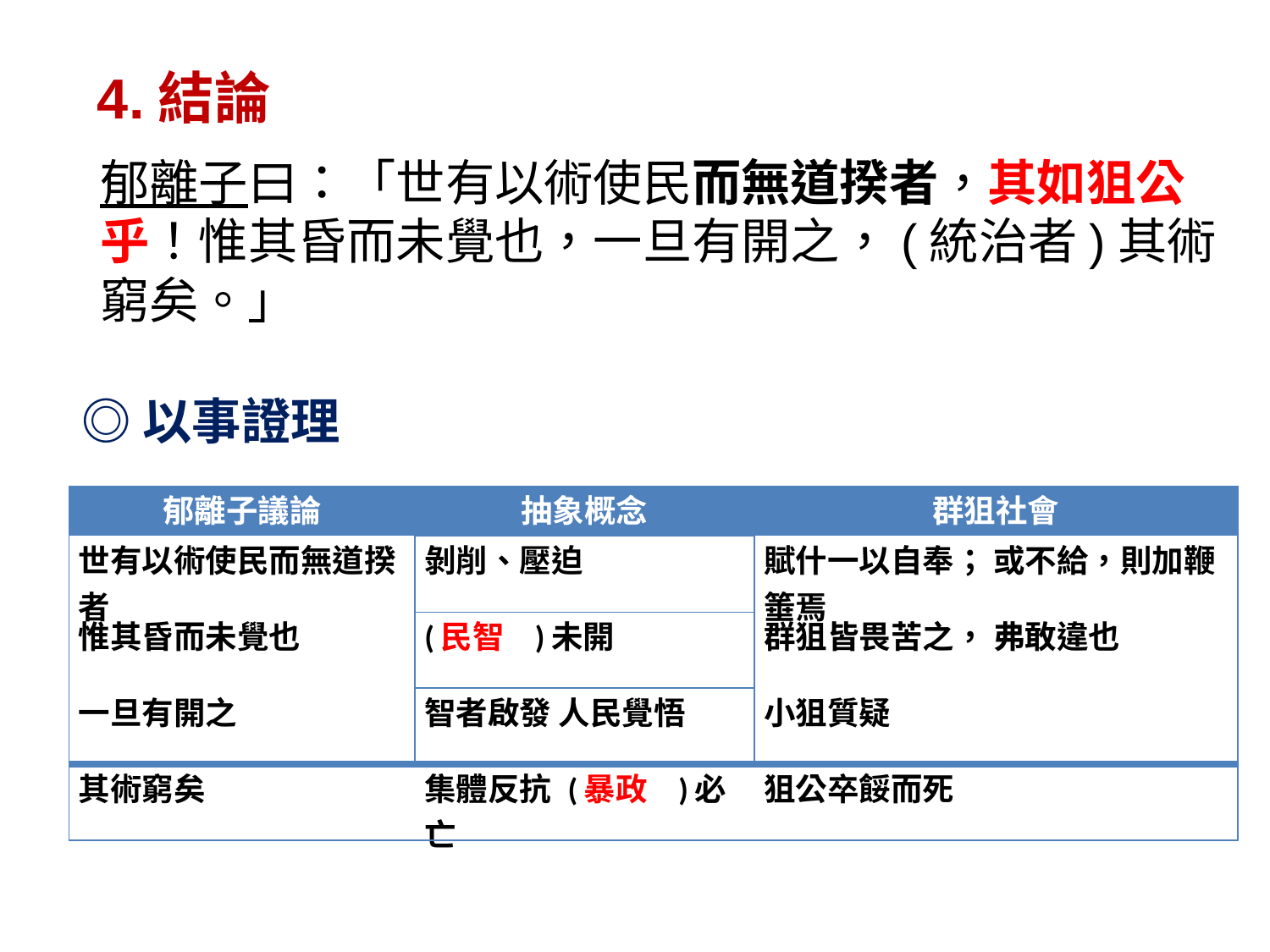

4.結論
郁離子曰：「世有以術使民而無道揆者，其如狙公乎！惟其昏而未覺也，一旦有開之，(統治者)其術窮矣。」

◎以事證理

| 郁離子議論 | 抽象概念 | 群狙社會 |
| --- | --- | --- |
| 世有以術使民而無道揆者 | 剝削、壓迫 | 賦什一以自奉； 或不給，則加鞭箠焉 |
| 惟其昏而未覺也 | (民智 )未開 | 群狙皆畏苦之， 弗敢違也 |
| 一旦有開之 | 智者啟發 人民覺悟 | 小狙質疑 |
| 其術窮矣 | 集體反抗 (暴政 )必亡 | 狙公卒餒而死 |